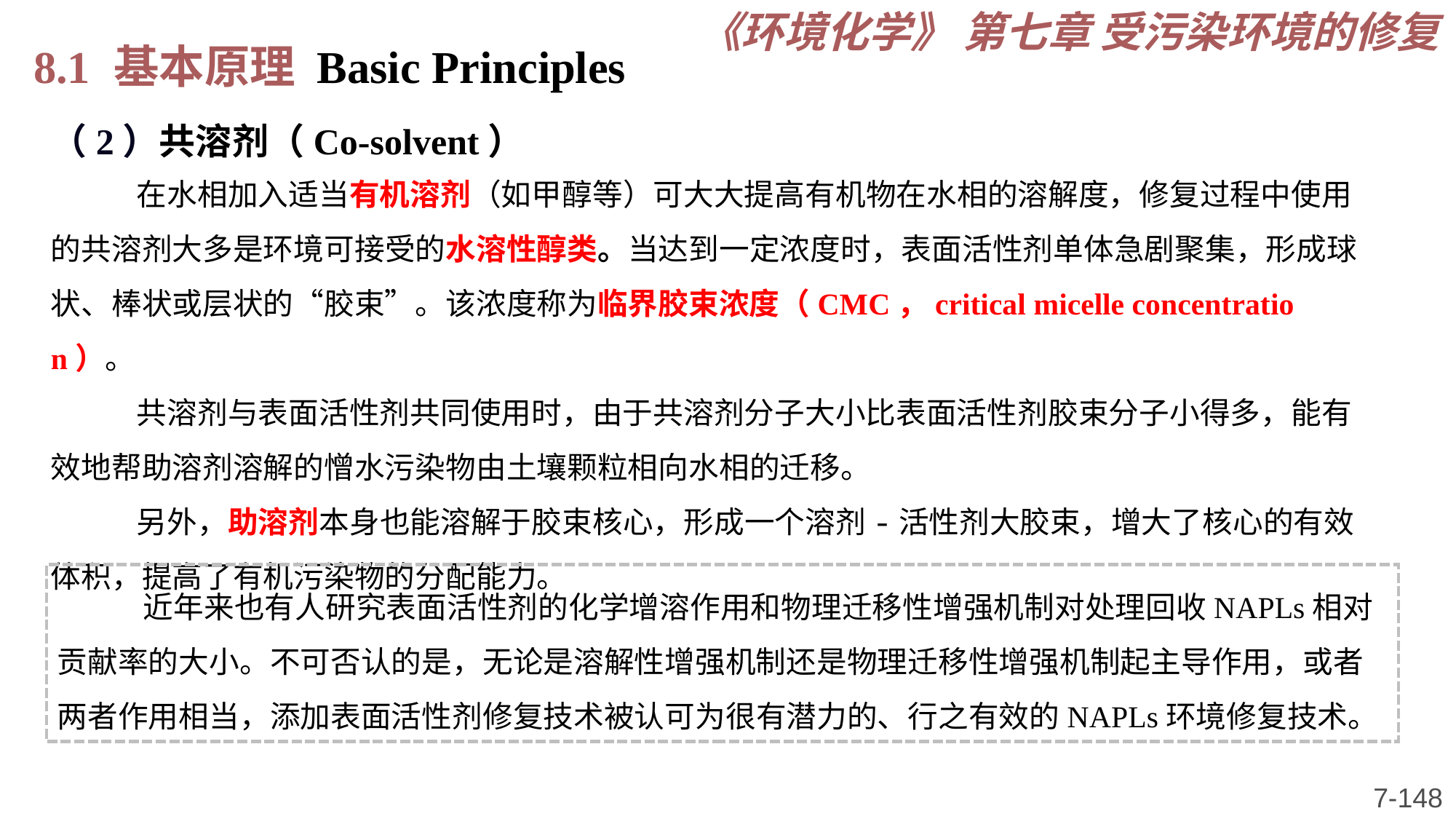

《环境化学》 第七章 受污染环境的修复
8.1 基本原理 Basic Principles

（2）共溶剂（Co-solvent）
在水相加入适当有机溶剂（如甲醇等）可大大提高有机物在水相的溶解度，修复过程中使用的共溶剂大多是环境可接受的水溶性醇类。当达到一定浓度时，表面活性剂单体急剧聚集，形成球状、棒状或层状的“胶束”。该浓度称为临界胶束浓度（CMC，critical micelle concentration）。
共溶剂与表面活性剂共同使用时，由于共溶剂分子大小比表面活性剂胶束分子小得多，能有效地帮助溶剂溶解的憎水污染物由土壤颗粒相向水相的迁移。
另外，助溶剂本身也能溶解于胶束核心，形成一个溶剂-活性剂大胶束，增大了核心的有效体积，提高了有机污染物的分配能力。

近年来也有人研究表面活性剂的化学增溶作用和物理迁移性增强机制对处理回收NAPLs相对贡献率的大小。不可否认的是，无论是溶解性增强机制还是物理迁移性增强机制起主导作用，或者两者作用相当，添加表面活性剂修复技术被认可为很有潜力的、行之有效的NAPLs环境修复技术。

7-148